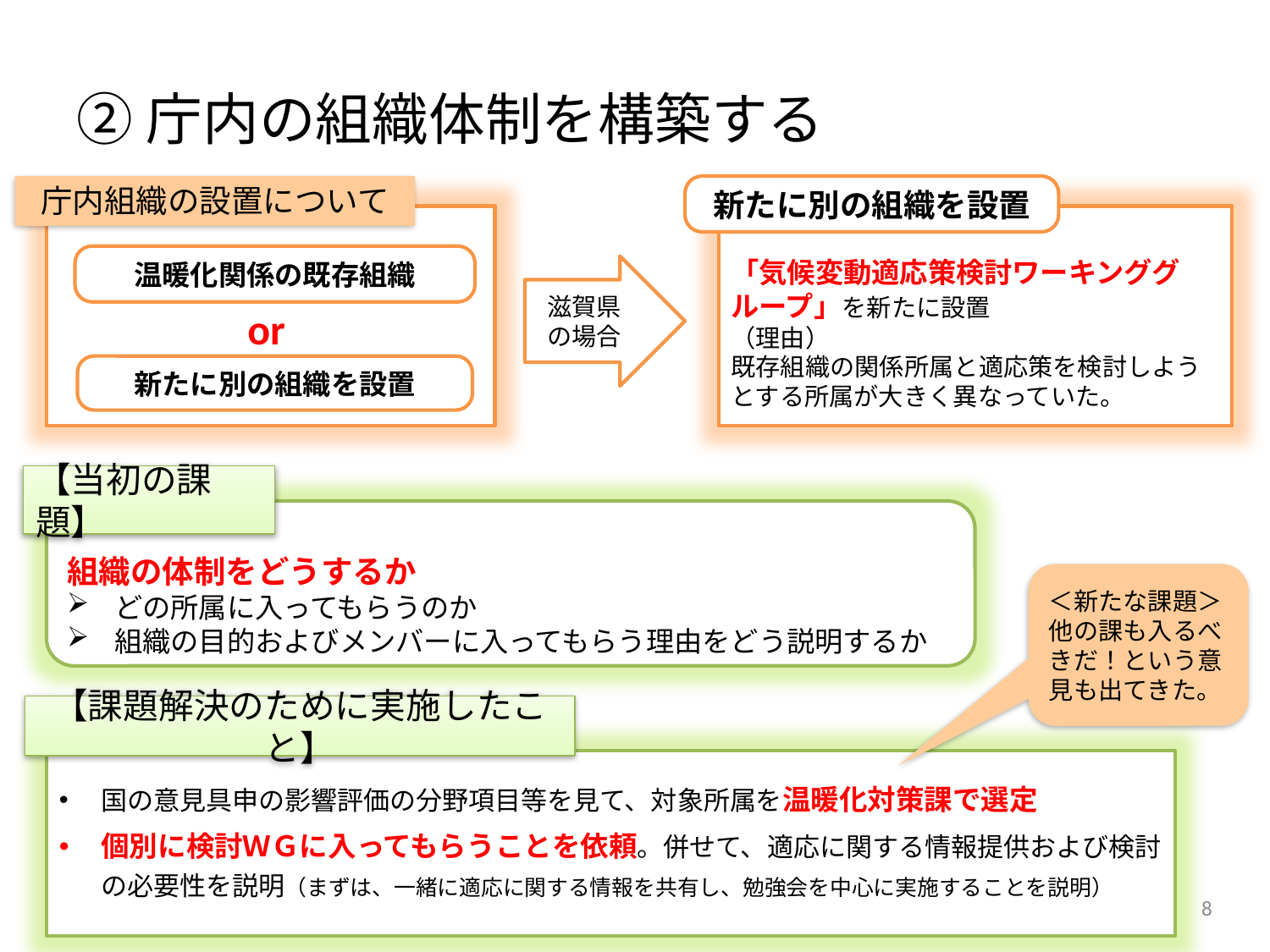

# ②庁内の組織体制を構築する
庁内組織の設置について
新たに別の組織を設置

「気候変動適応策検討ワーキンググループ」を新たに設置
（理由）
既存組織の関係所属と適応策を検討しようとする所属が大きく異なっていた。
温暖化関係の既存組織
滋賀県の場合
or
新たに別の組織を設置
【当初の課題】

組織の体制をどうするか
どの所属に入ってもらうのか
組織の目的およびメンバーに入ってもらう理由をどう説明するか
＜新たな課題＞
他の課も入るべきだ！という意見も出てきた。
【課題解決のために実施したこと】
国の意見具申の影響評価の分野項目等を見て、対象所属を温暖化対策課で選定
個別に検討ＷＧに入ってもらうことを依頼。併せて、適応に関する情報提供および検討の必要性を説明（まずは、一緒に適応に関する情報を共有し、勉強会を中心に実施することを説明）
8